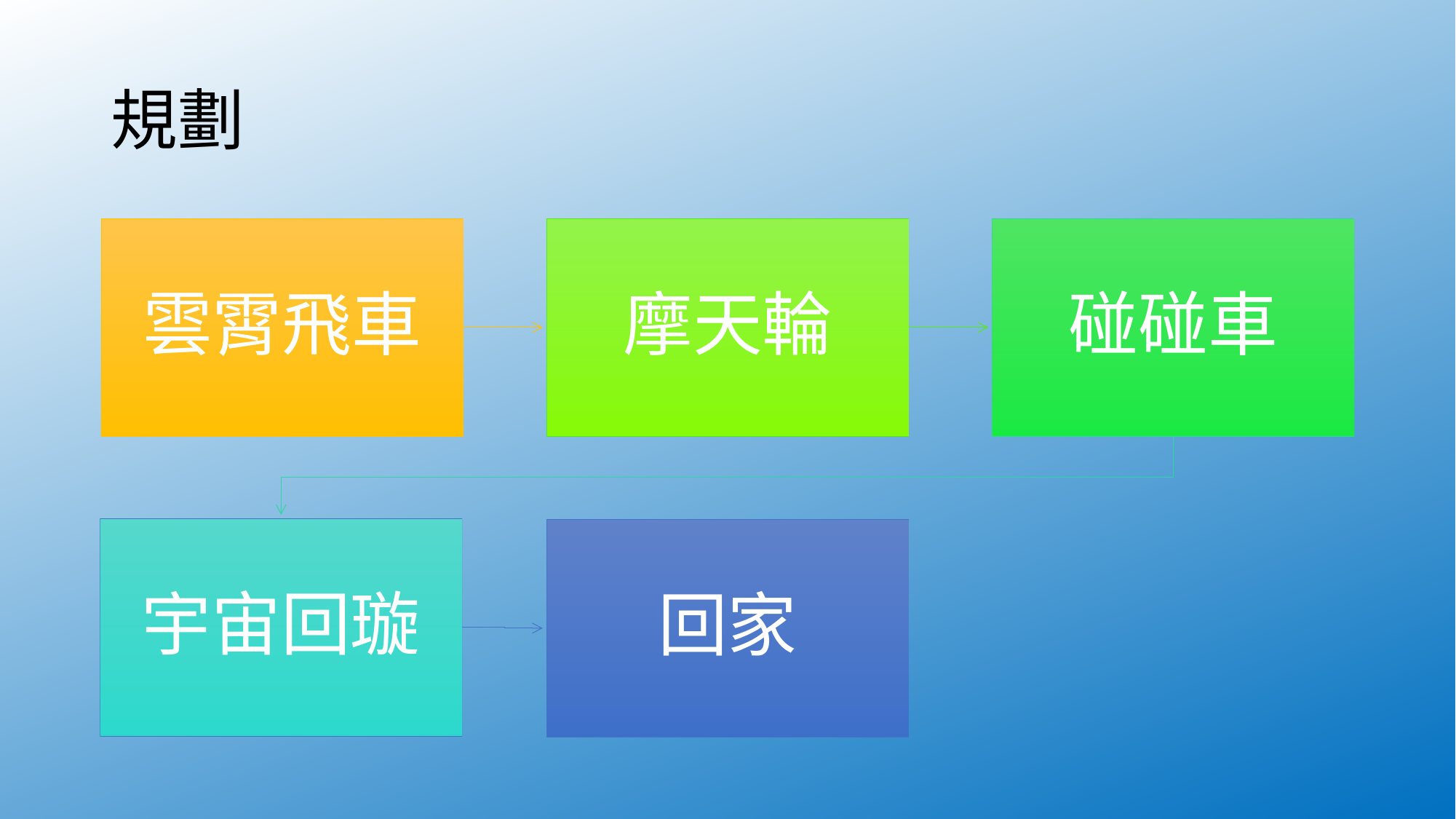

# 規劃

雲霄飛車

摩天輪

碰碰車

宇宙回璇
回家